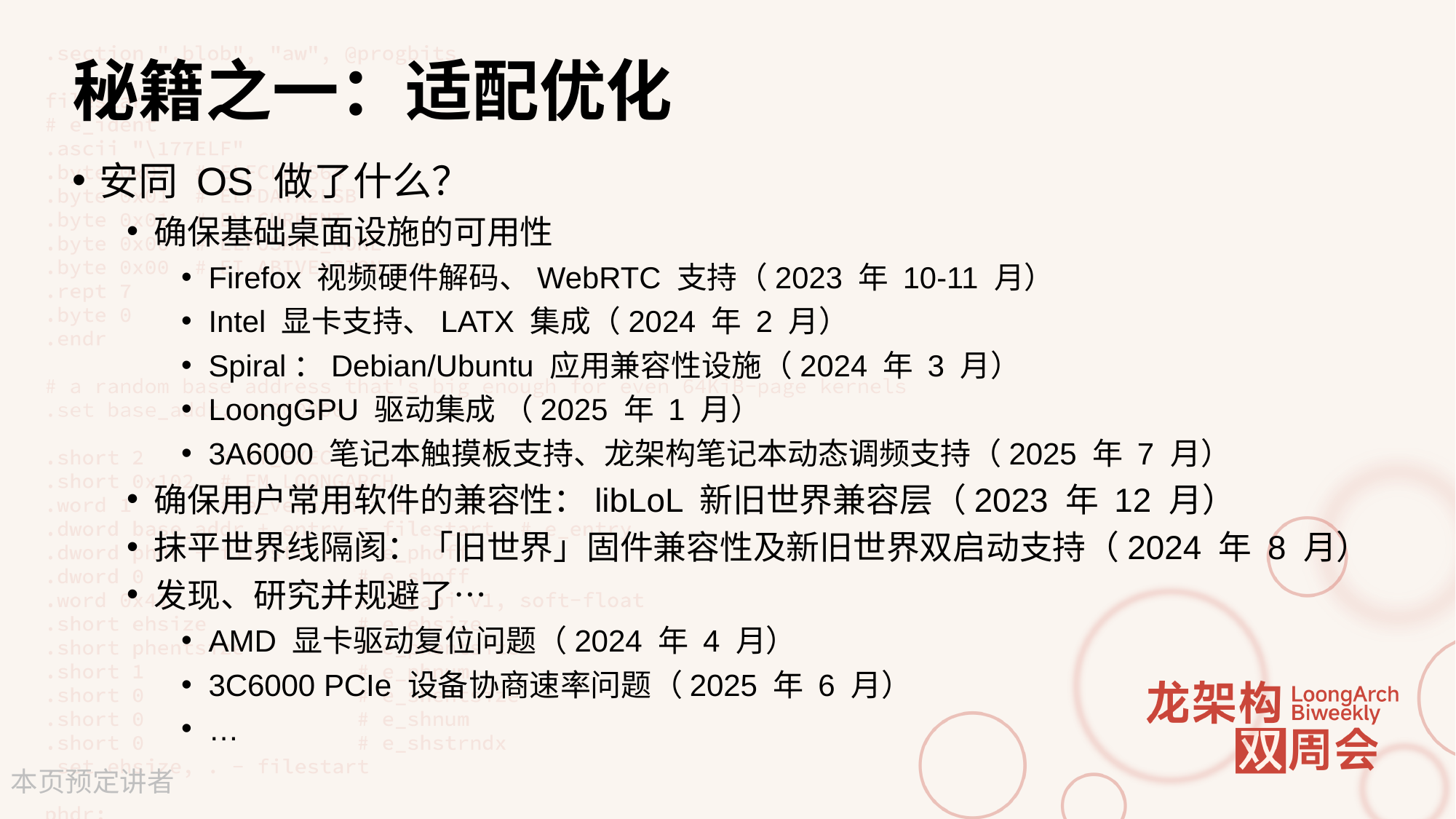

# 秘籍之一：适配优化
安同 OS 做了什么？
确保基础桌面设施的可用性
Firefox 视频硬件解码、WebRTC 支持（2023 年 10-11 月）
Intel 显卡支持、LATX 集成（2024 年 2 月）
Spiral：Debian/Ubuntu 应用兼容性设施（2024 年 3 月）
LoongGPU 驱动集成 （2025 年 1 月）
3A6000 笔记本触摸板支持、龙架构笔记本动态调频支持（2025 年 7 月）
确保用户常用软件的兼容性：libLoL 新旧世界兼容层（2023 年 12 月）
抹平世界线隔阂：「旧世界」固件兼容性及新旧世界双启动支持（2024 年 8 月）
发现、研究并规避了…
AMD 显卡驱动复位问题（2024 年 4 月）
3C6000 PCIe 设备协商速率问题（2025 年 6 月）
…